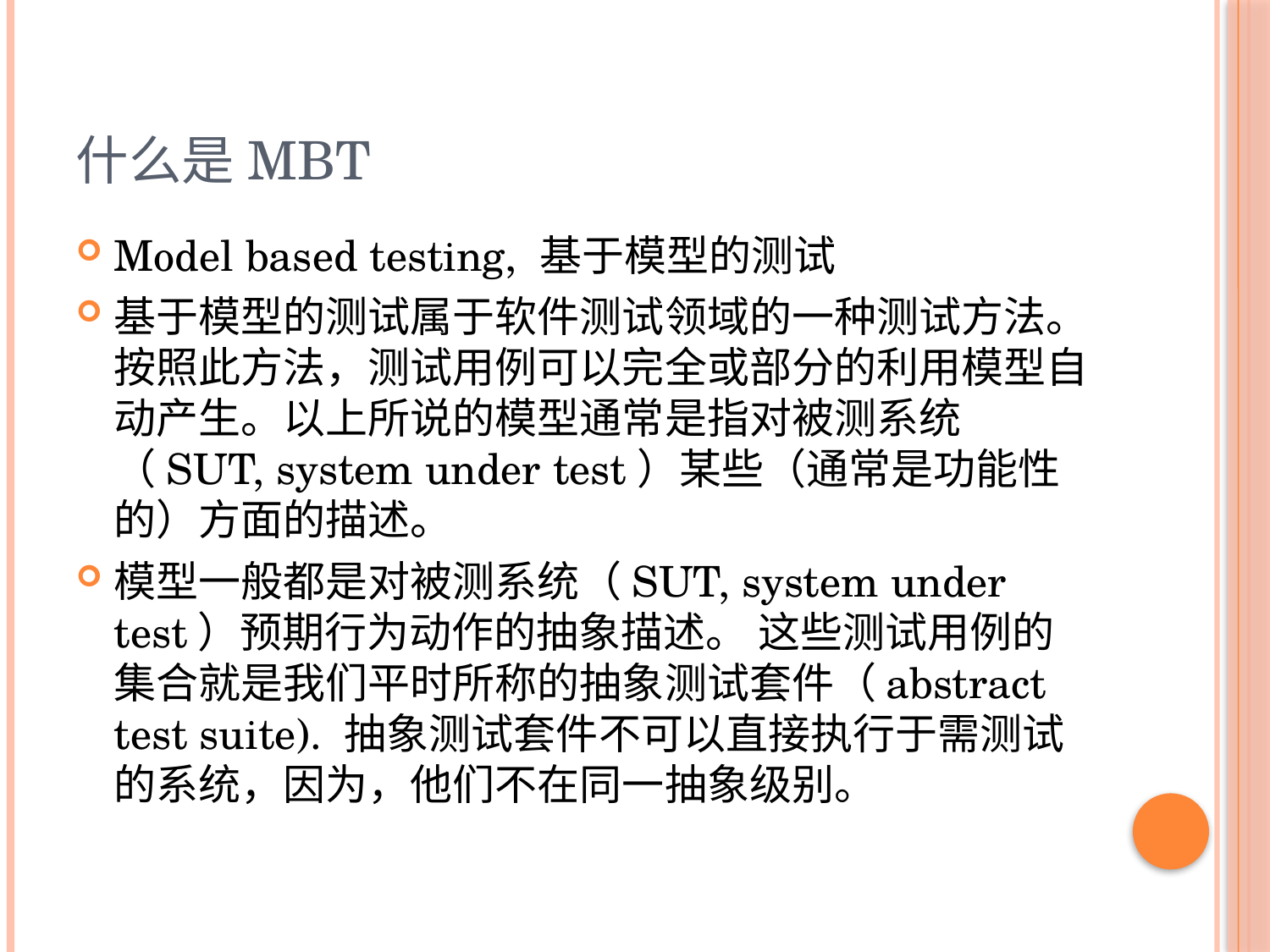

# 什么是MBT
Model based testing, 基于模型的测试
基于模型的测试属于软件测试领域的一种测试方法。按照此方法，测试用例可以完全或部分的利用模型自动产生。以上所说的模型通常是指对被测系统（SUT, system under test）某些（通常是功能性的）方面的描述。
模型一般都是对被测系统（SUT, system under test）预期行为动作的抽象描述。 这些测试用例的集合就是我们平时所称的抽象测试套件（abstract test suite). 抽象测试套件不可以直接执行于需测试的系统，因为，他们不在同一抽象级别。